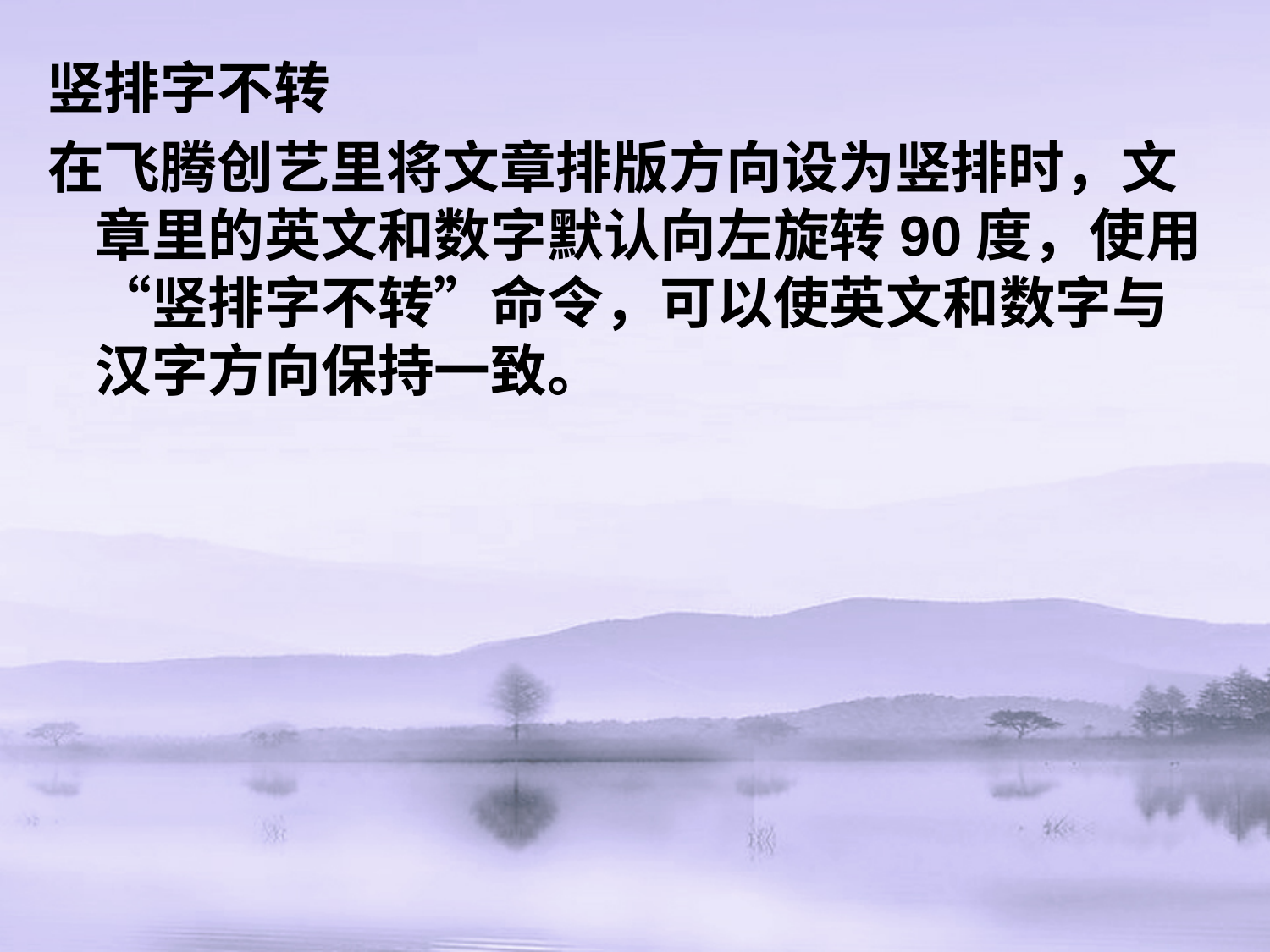

竖排字不转
在飞腾创艺里将文章排版方向设为竖排时，文章里的英文和数字默认向左旋转90度，使用“竖排字不转”命令，可以使英文和数字与汉字方向保持一致。